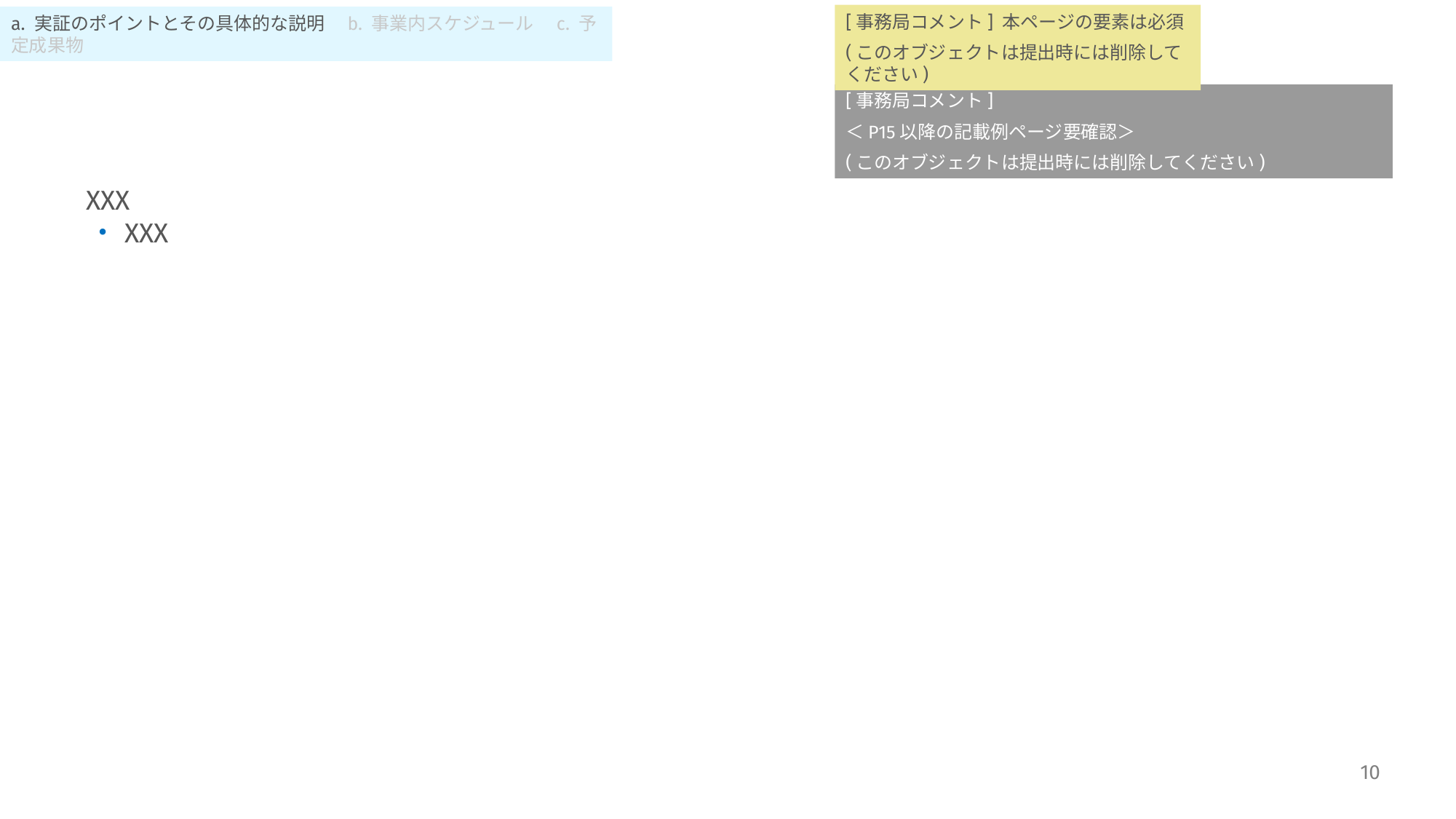

[事務局コメント] 本ページの要素は必須
(このオブジェクトは提出時には削除してください)
a. 実証のポイントとその具体的な説明　b. 事業内スケジュール　c. 予定成果物
# 3. 事業期間で実施すること a. 実証 (検証) ポイント (3/X)
[事務局コメント]
＜P15以降の記載例ページ要確認＞
(このオブジェクトは提出時には削除してください)
XXX
XXX